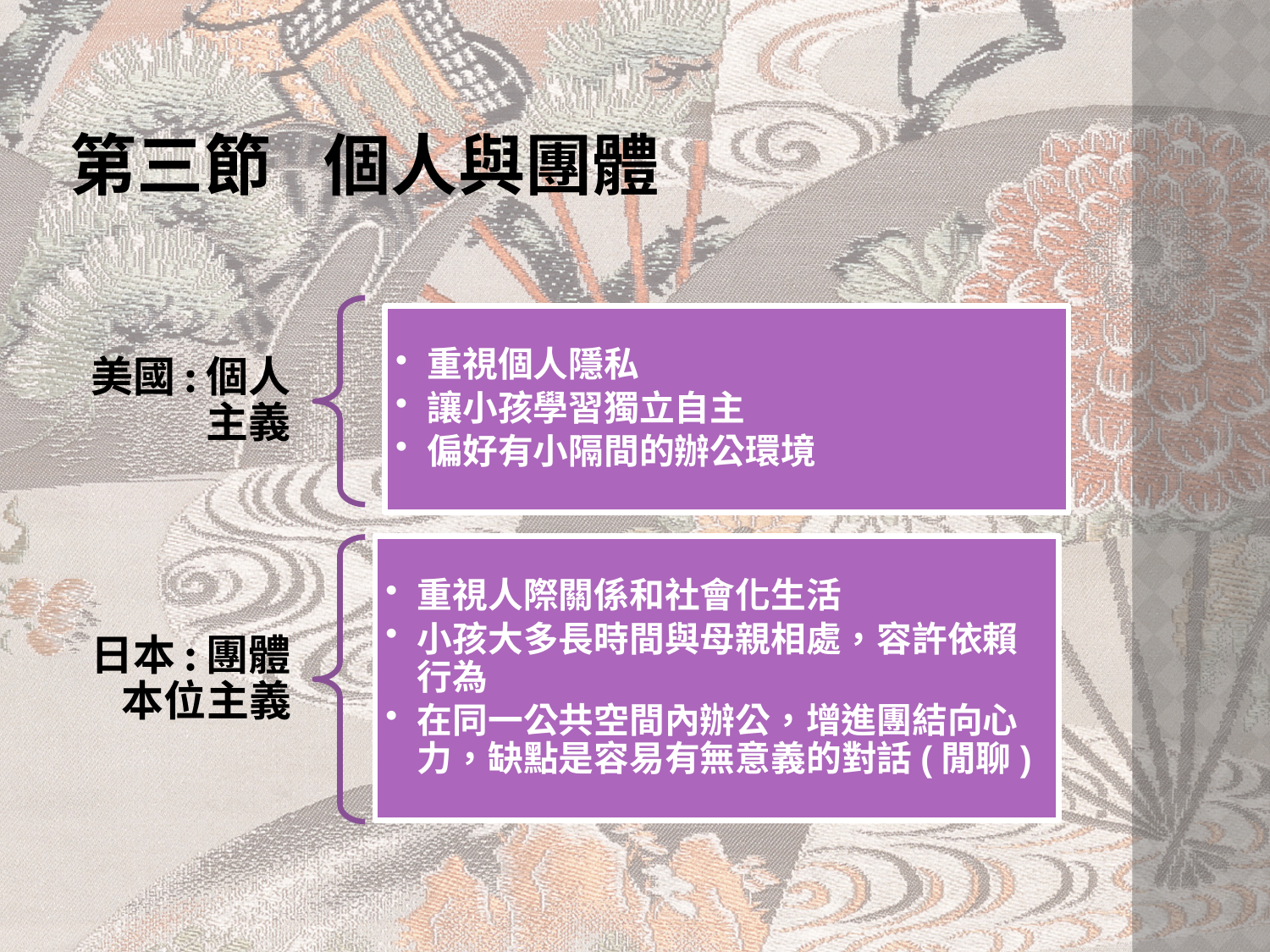

# 第三節	個人與團體
美國:個人主義
重視個人隱私
讓小孩學習獨立自主
偏好有小隔間的辦公環境
日本:團體本位主義
重視人際關係和社會化生活
小孩大多長時間與母親相處，容許依賴行為
在同一公共空間內辦公，增進團結向心力，缺點是容易有無意義的對話(閒聊)